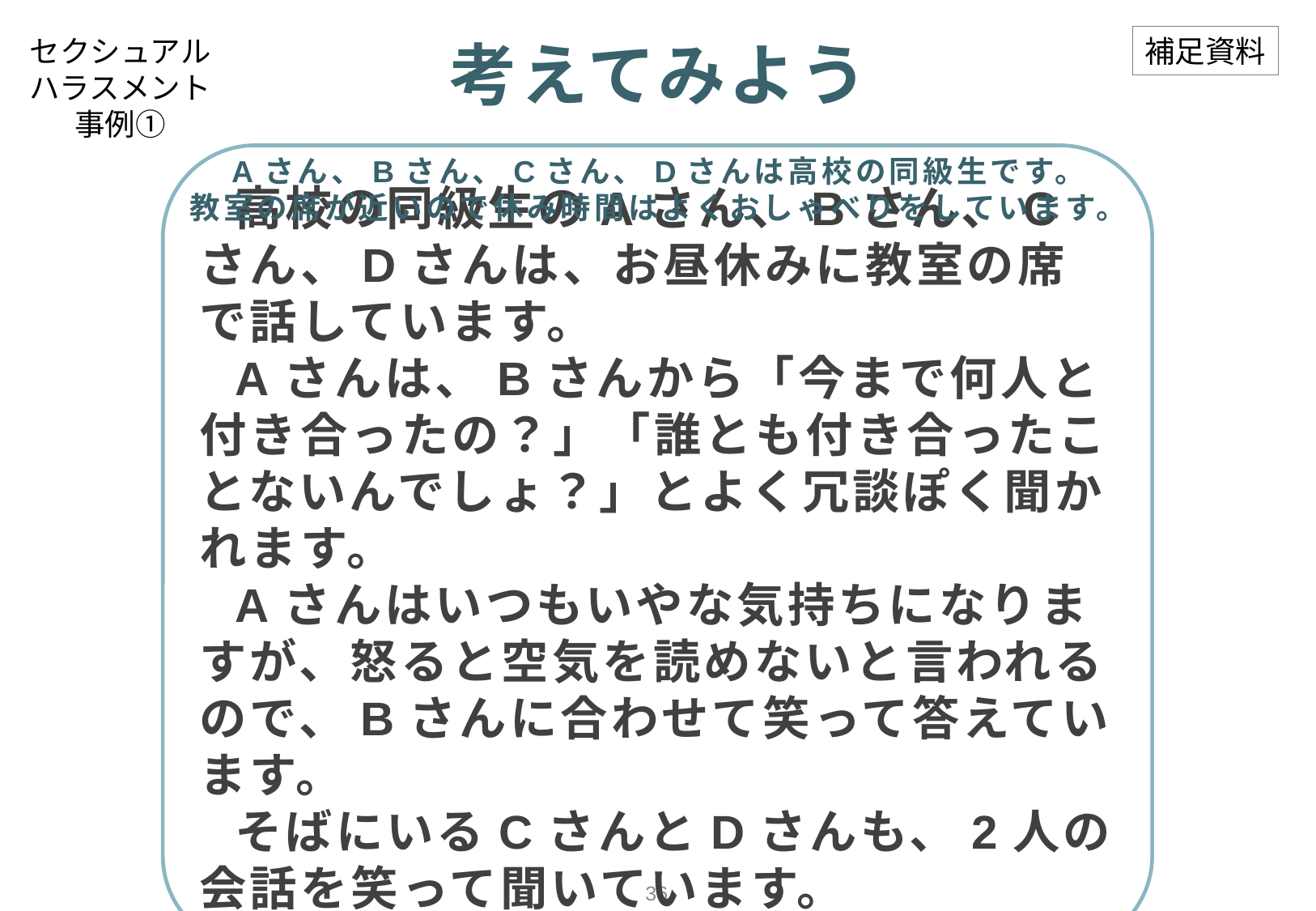

セクシュアル
ハラスメント
事例①
考えてみよう
補足資料
Aさん、Bさん、Cさん、Dさんは高校の同級生です。
教室の席が近いので休み時間はよくおしゃべりをしています。
高校の同級生のAさん、Bさん、Cさん、Dさんは、お昼休みに教室の席で話しています。
Aさんは、Bさんから「今まで何人と付き合ったの？」「誰とも付き合ったことないんでしょ？」とよく冗談ぽく聞かれます。
Aさんはいつもいやな気持ちになりますが、怒ると空気を読めないと言われるので、Bさんに合わせて笑って答えています。
そばにいるCさんとDさんも、2人の会話を笑って聞いています。
36